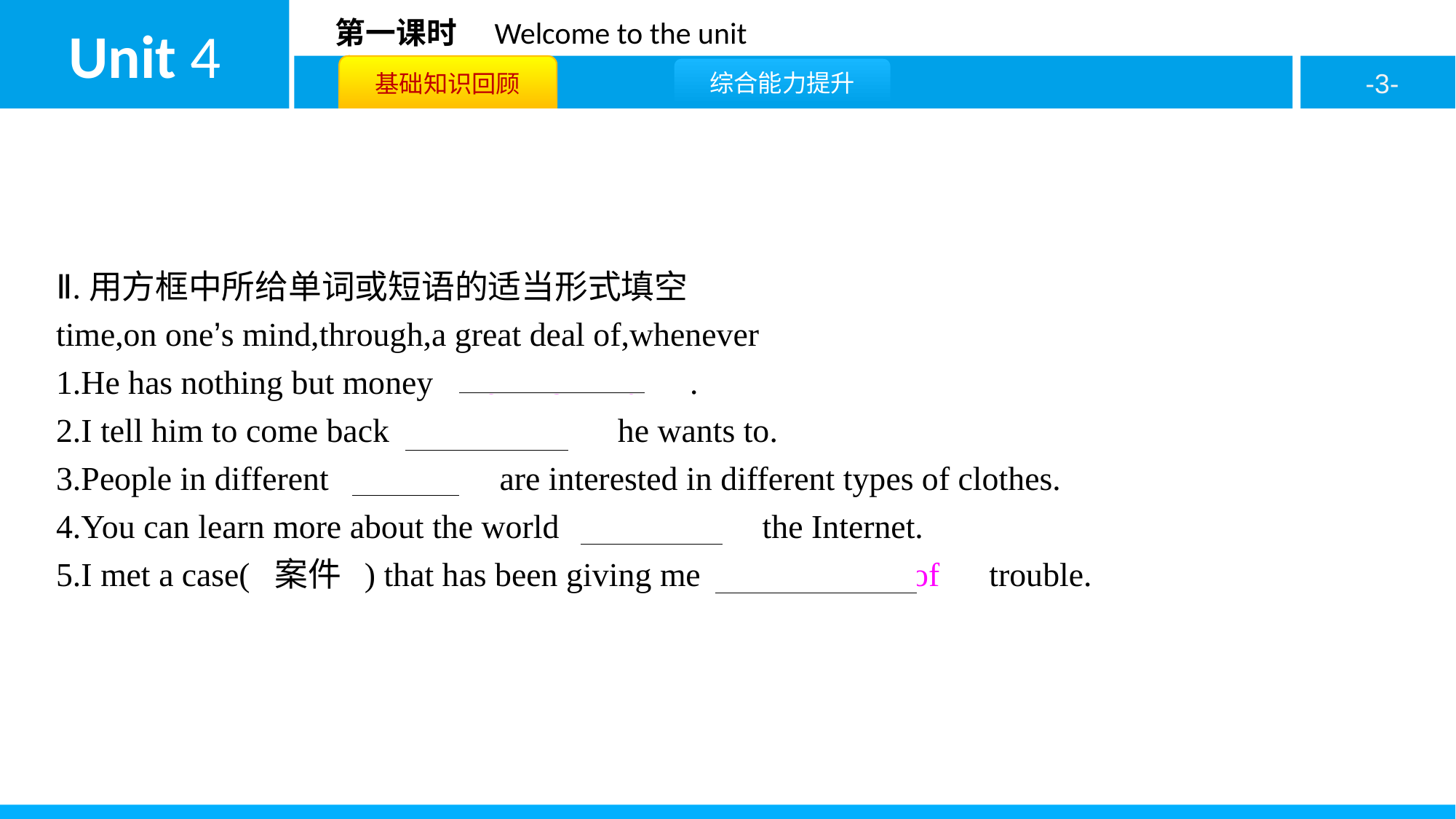

Ⅱ.用方框中所给单词或短语的适当形式填空
time,on one’s mind,through,a great deal of,whenever
1.He has nothing but money　on his mind　.
2.I tell him to come back　whenever　he wants to.
3.People in different　times　are interested in different types of clothes.
4.You can learn more about the world　through　the Internet.
5.I met a case(  案件  ) that has been giving me　a great deal of　trouble.